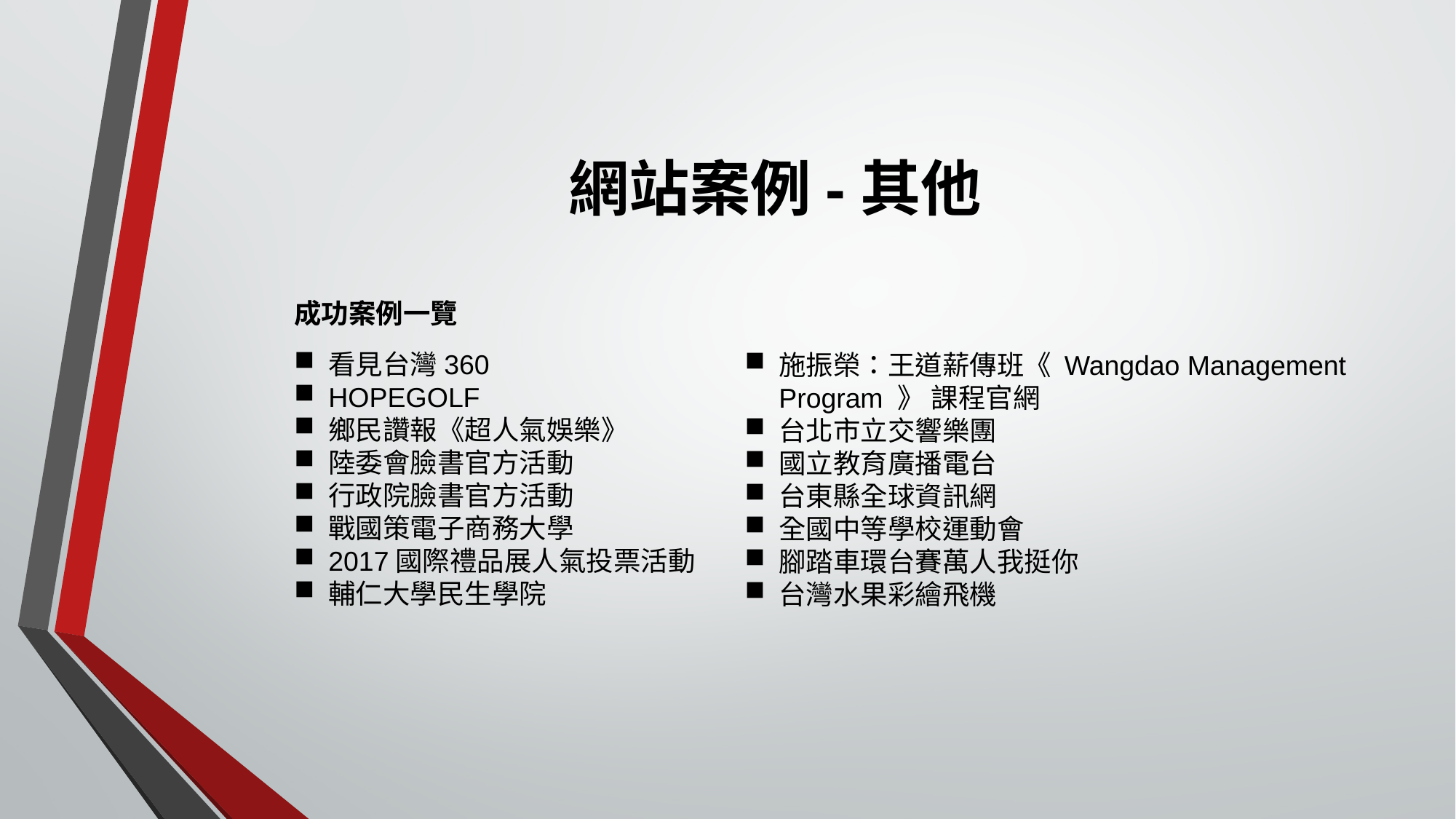

# 網站案例-其他
成功案例一覽

看見台灣360
HOPEGOLF
鄉民讚報《超人氣娛樂》
陸委會臉書官方活動
行政院臉書官方活動
戰國策電子商務大學
2017國際禮品展人氣投票活動
輔仁大學民生學院
施振榮：王道薪傳班《 Wangdao Management Program 》 課程官網
台北市立交響樂團
國立教育廣播電台
台東縣全球資訊網
全國中等學校運動會
腳踏車環台賽萬人我挺你
台灣水果彩繪飛機